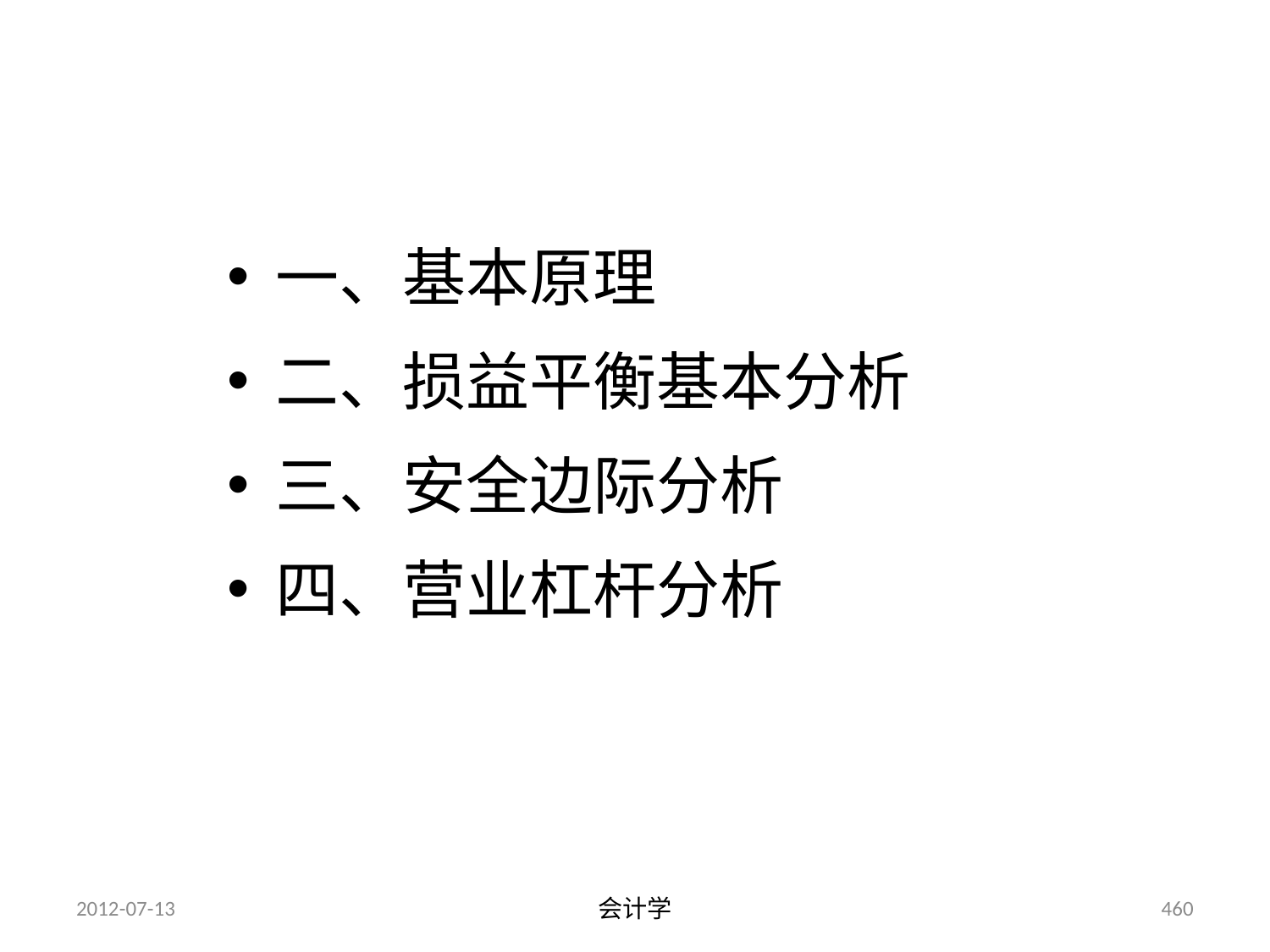

# 第二节   损益平衡分析
一、基本原理
二、损益平衡基本分析
三、安全边际分析
四、营业杠杆分析
2012-07-13
会计学
460